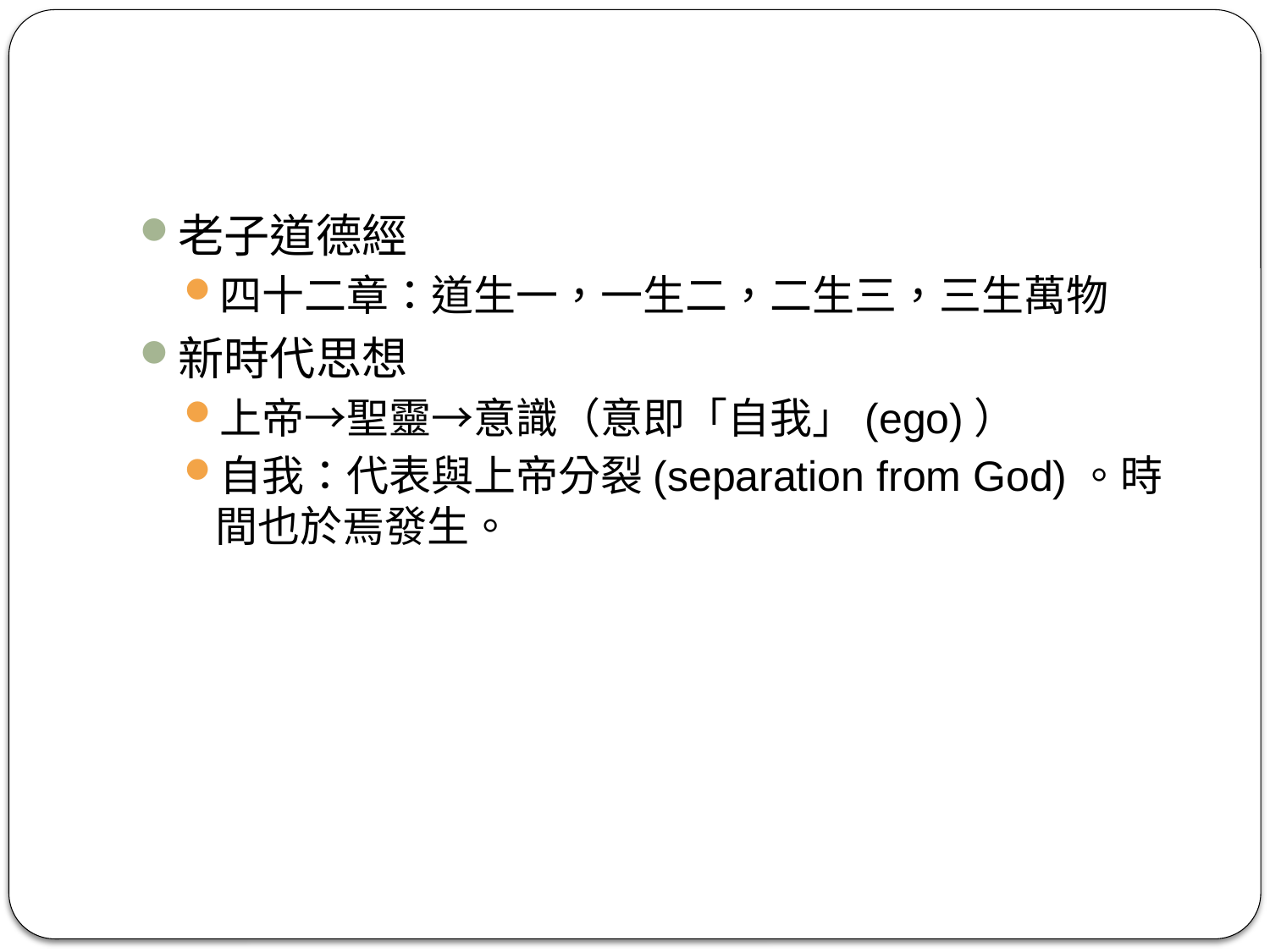

#
老子道德經
四十二章：道生一，一生二，二生三，三生萬物
新時代思想
上帝→聖靈→意識（意即「自我」(ego)）
自我：代表與上帝分裂(separation from God)。時間也於焉發生。